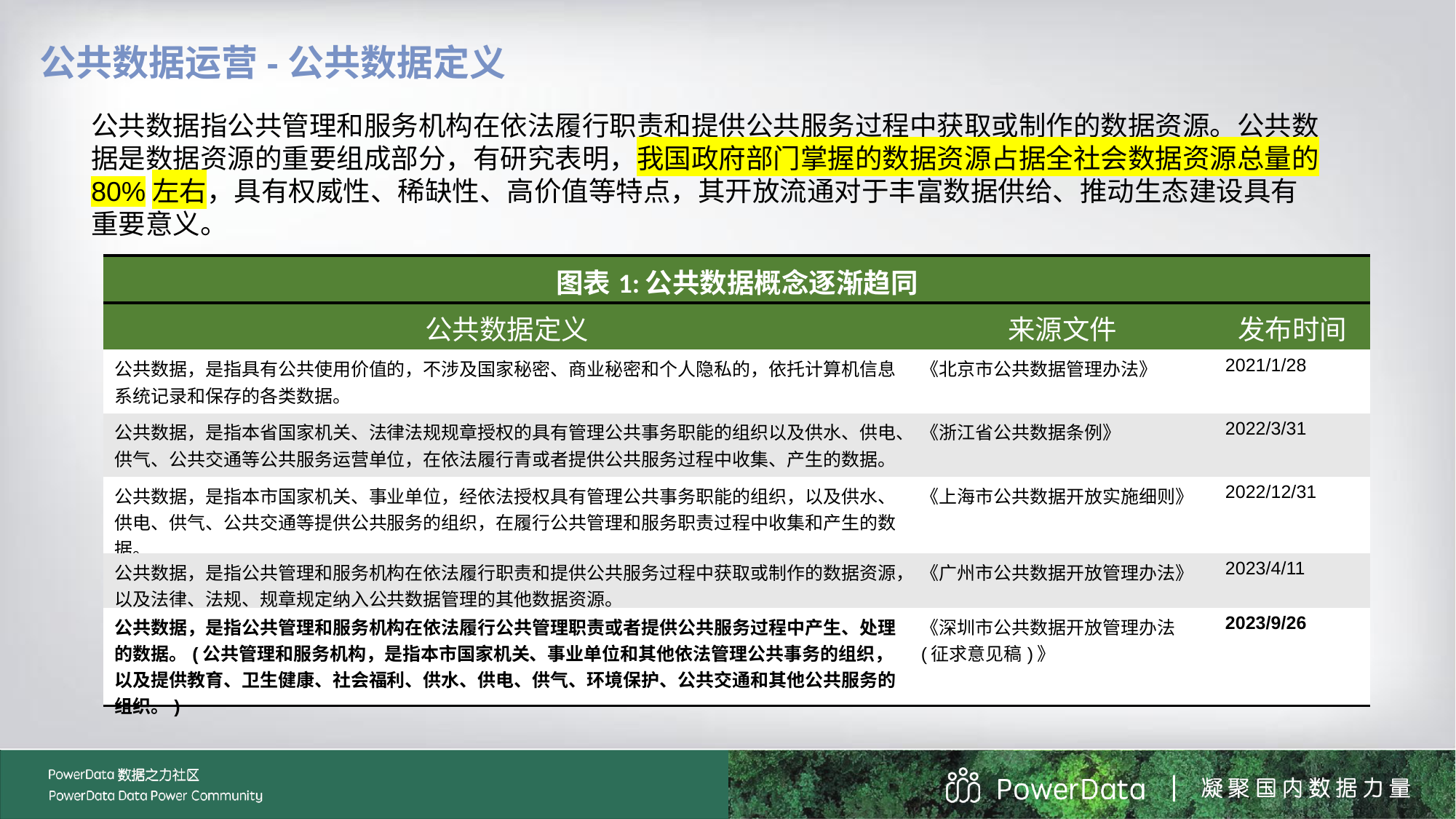

公共数据运营-公共数据定义
公共数据指公共管理和服务机构在依法履行职责和提供公共服务过程中获取或制作的数据资源。公共数据是数据资源的重要组成部分，有研究表明，我国政府部门掌握的数据资源占据全社会数据资源总量的80%左右，具有权威性、稀缺性、高价值等特点，其开放流通对于丰富数据供给、推动生态建设具有重要意义。
| 图表1:公共数据概念逐渐趋同 |  |  |
| --- | --- | --- |
| 公共数据定义 | 来源文件 | 发布时间 |
| 公共数据，是指具有公共使用价值的，不涉及国家秘密、商业秘密和个人隐私的，依托计算机信息系统记录和保存的各类数据。 | 《北京市公共数据管理办法》 | 2021/1/28 |
| 公共数据，是指本省国家机关、法律法规规章授权的具有管理公共事务职能的组织以及供水、供电、供气、公共交通等公共服务运营单位，在依法履行青或者提供公共服务过程中收集、产生的数据。 | 《浙江省公共数据条例》 | 2022/3/31 |
| 公共数据，是指本市国家机关、事业单位，经依法授权具有管理公共事务职能的组织，以及供水、供电、供气、公共交通等提供公共服务的组织，在履行公共管理和服务职责过程中收集和产生的数据。 | 《上海市公共数据开放实施细则》 | 2022/12/31 |
| 公共数据，是指公共管理和服务机构在依法履行职责和提供公共服务过程中获取或制作的数据资源，以及法律、法规、规章规定纳入公共数据管理的其他数据资源。 | 《广州市公共数据开放管理办法》 | 2023/4/11 |
| 公共数据，是指公共管理和服务机构在依法履行公共管理职责或者提供公共服务过程中产生、处理的数据。(公共管理和服务机构，是指本市国家机关、事业单位和其他依法管理公共事务的组织，以及提供教育、卫生健康、社会福利、供水、供电、供气、环境保护、公共交通和其他公共服务的组织。) | 《深圳市公共数据开放管理办法(征求意见稿)》 | 2023/9/26 |